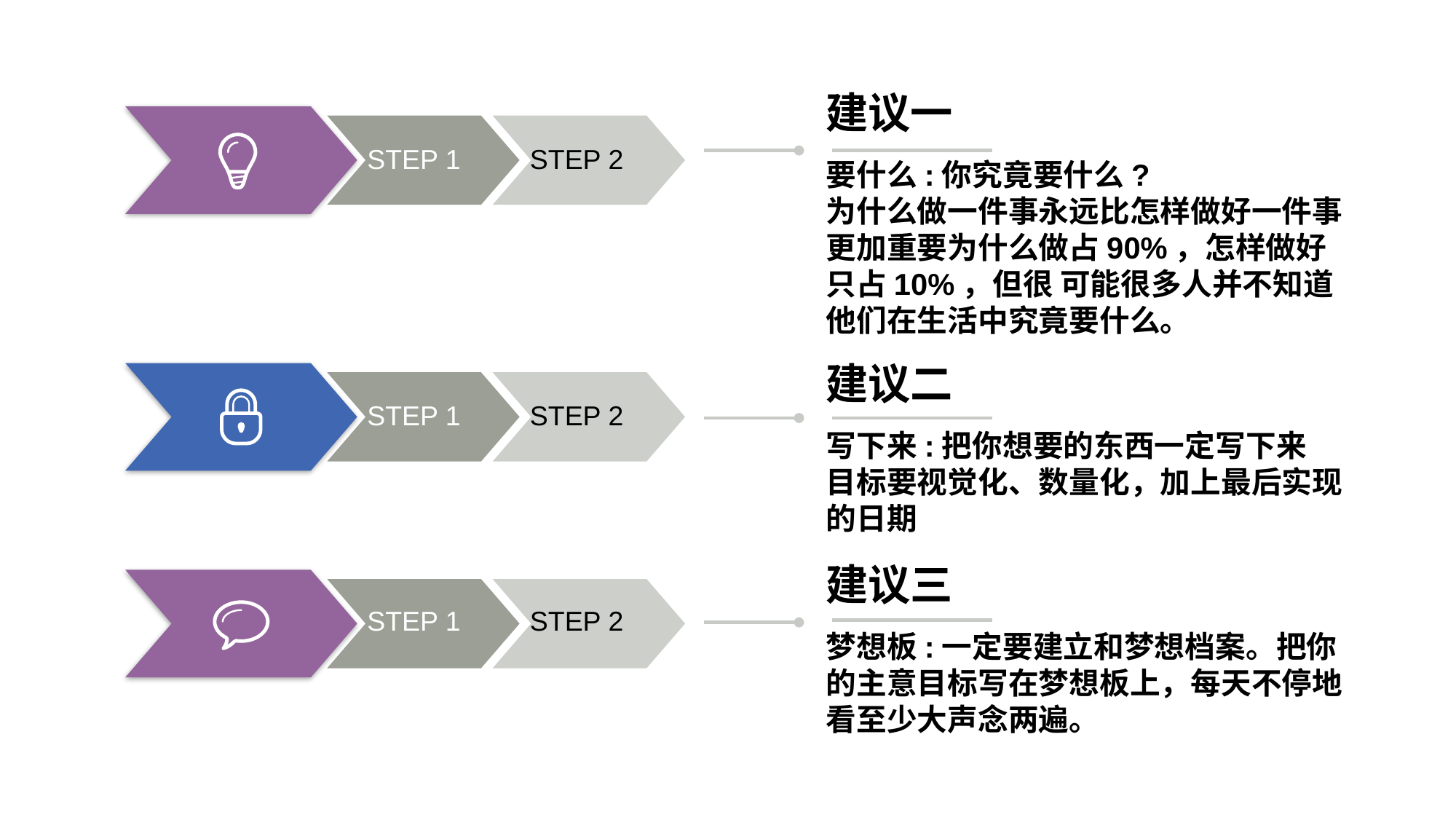

建议一

要什么:你究竟要什么?
为什么做一件事永远比怎样做好一件事更加重要为什么做占90%，怎样做好只占10%，但很 可能很多人并不知道他们在生活中究竟要什么。

STEP 1
STEP 2
建议二

写下来:把你想要的东西一定写下来
目标要视觉化、数量化，加上最后实现的日期

STEP 1
STEP 2
建议三

梦想板:一定要建立和梦想档案。把你的主意目标写在梦想板上，每天不停地看至少大声念两遍。

STEP 1
STEP 2